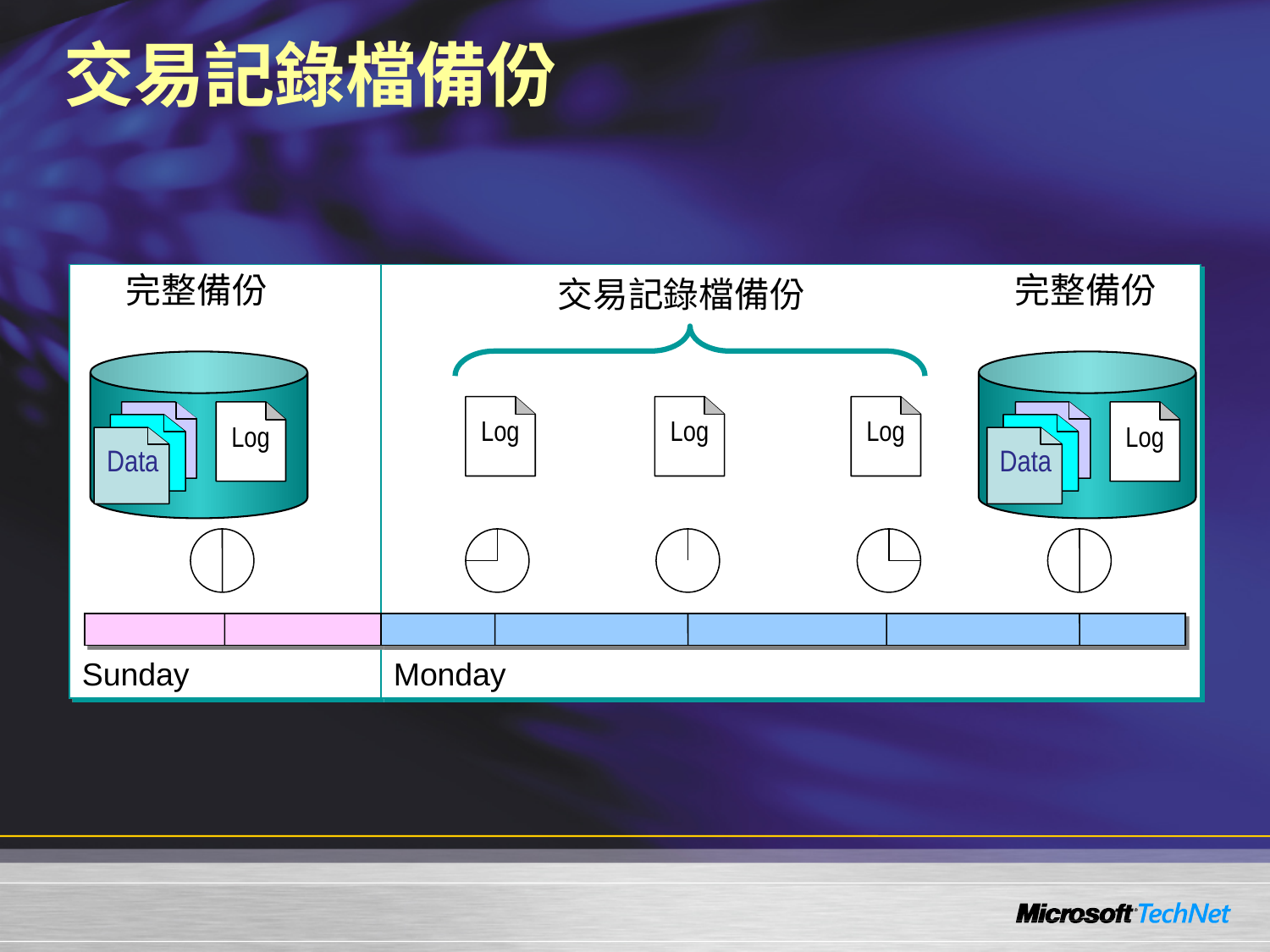

# 交易記錄檔備份

完整備份
完整備份
Sunday
Monday
交易記錄檔備份

Data

Log

Data

Log

Log

Log

Log

Log